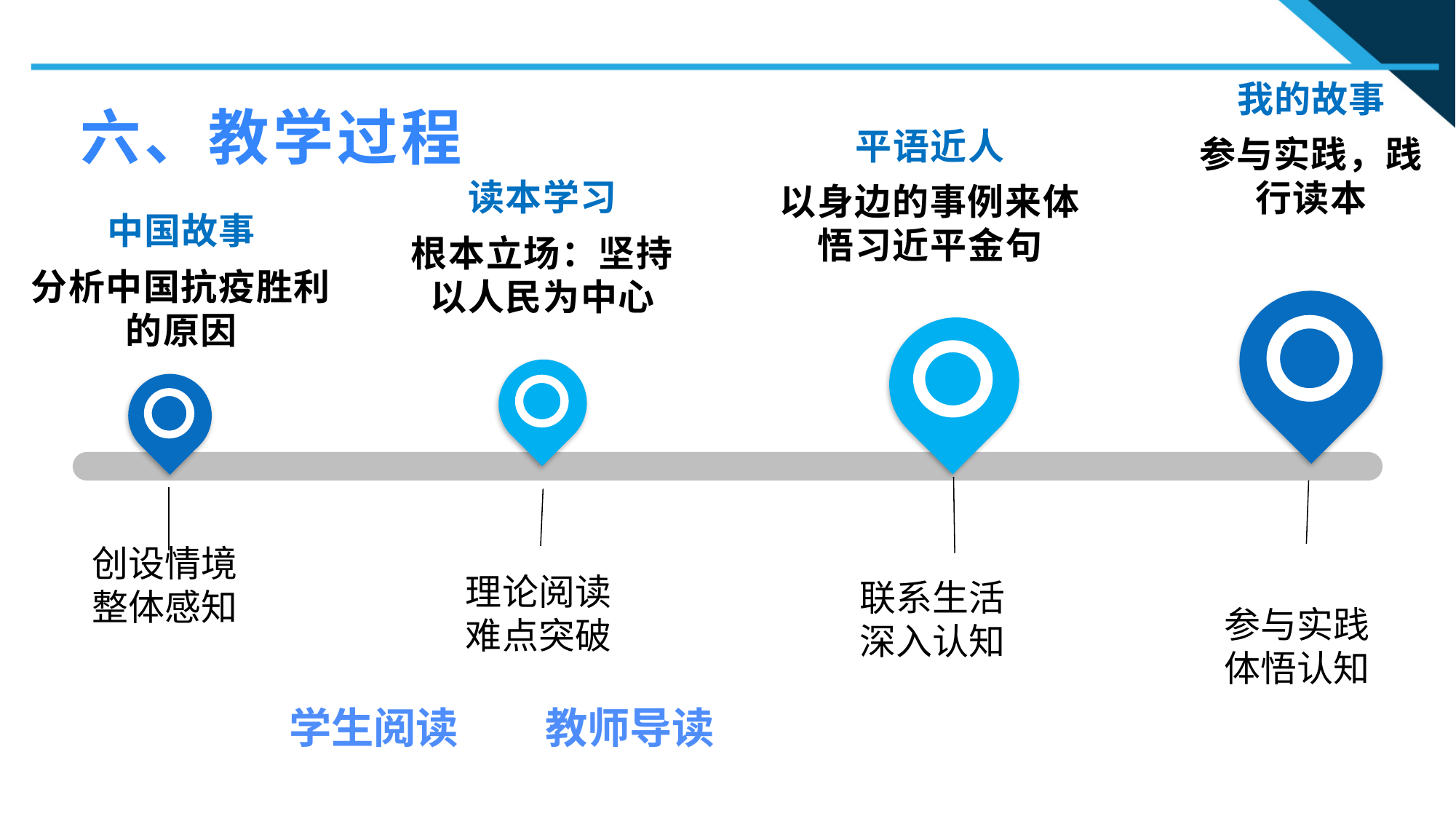

我的故事
参与实践，践行读本
六、教学过程
平语近人
以身边的事例来体悟习近平金句
读本学习
根本立场：坚持以人民为中心
中国故事
分析中国抗疫胜利的原因

创设情境
整体感知
理论阅读
难点突破
联系生活
深入认知
参与实践
体悟认知
              学生阅读         教师导读